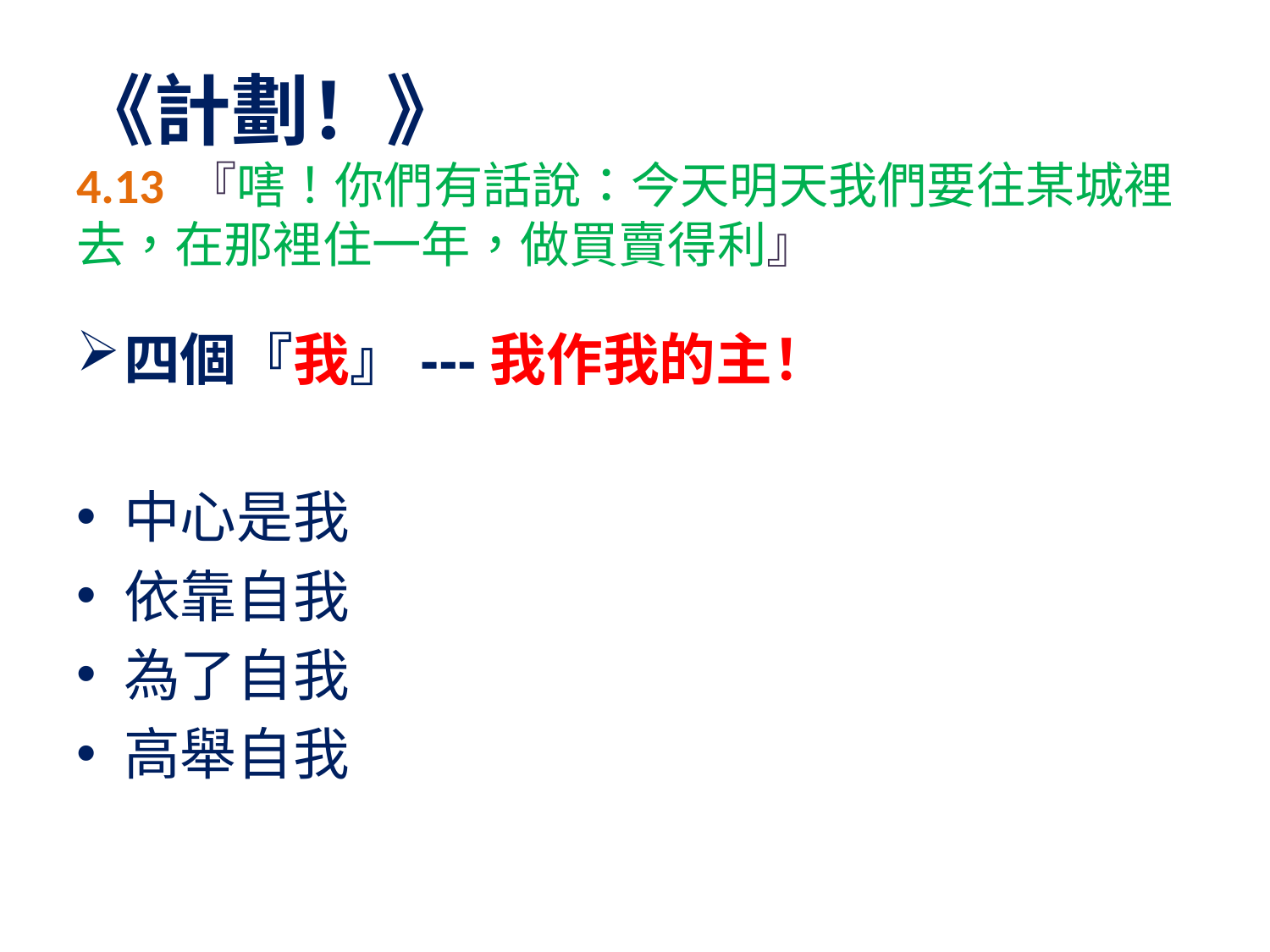

# 《計劃！》 4.13 『嗐！你們有話說：今天明天我們要往某城裡去，在那裡住一年，做買賣得利』
四個『我』---我作我的主！

中心是我
依靠自我
為了自我
高舉自我